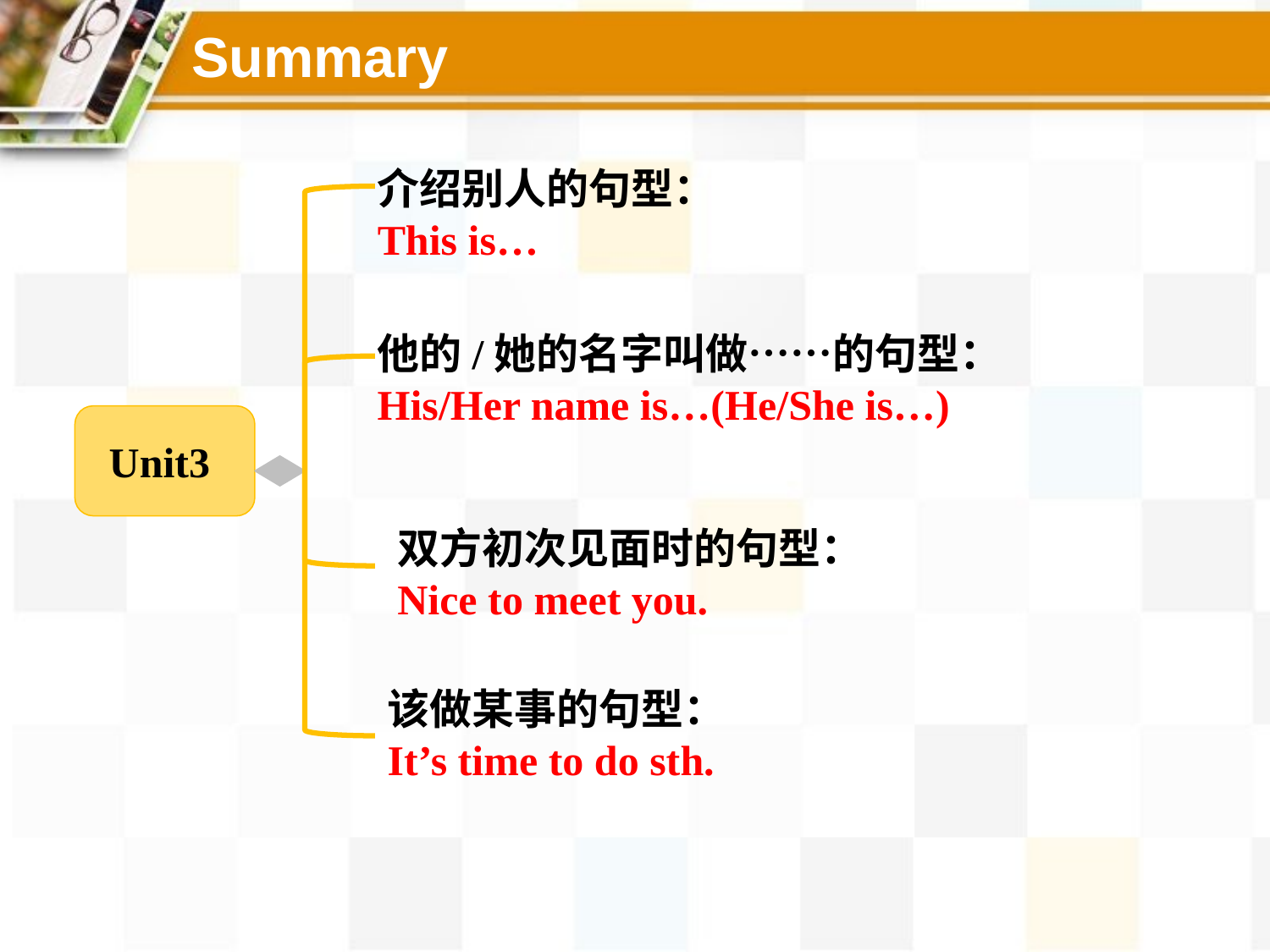

Summary
介绍别人的句型：
This is…

他的/她的名字叫做……的句型：
His/Her name is…(He/She is…)

Unit3

双方初次见面时的句型：
Nice to meet you.
该做某事的句型：
It’s time to do sth.